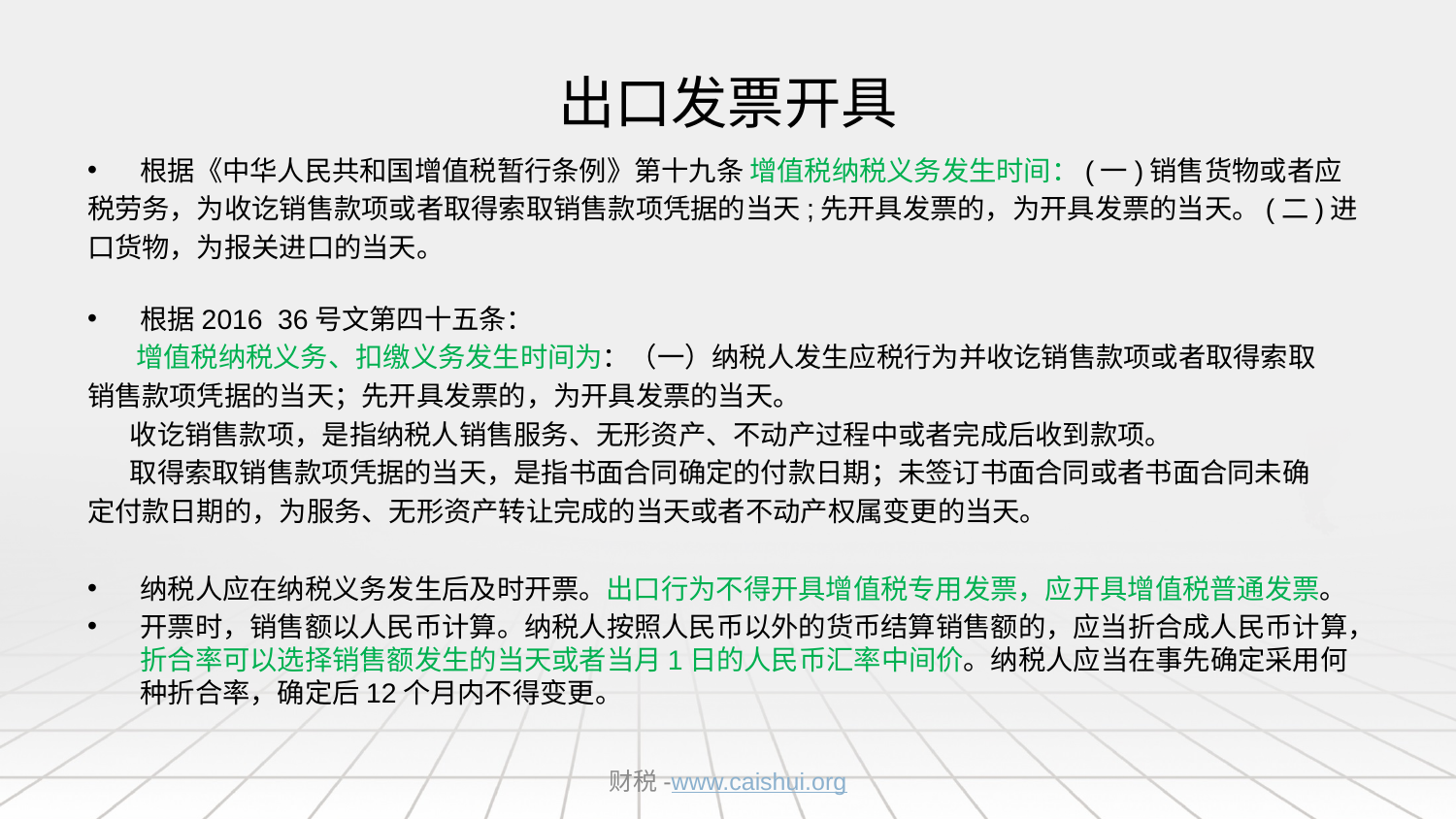

# 出口发票开具
根据《中华人民共和国增值税暂行条例》第十九条 增值税纳税义务发生时间：(一)销售货物或者应
税劳务，为收讫销售款项或者取得索取销售款项凭据的当天;先开具发票的，为开具发票的当天。(二)进
口货物，为报关进口的当天。
根据2016  36号文第四十五条：
       增值税纳税义务、扣缴义务发生时间为：（一）纳税人发生应税行为并收讫销售款项或者取得索取
销售款项凭据的当天；先开具发票的，为开具发票的当天。
      收讫销售款项，是指纳税人销售服务、无形资产、不动产过程中或者完成后收到款项。
      取得索取销售款项凭据的当天，是指书面合同确定的付款日期；未签订书面合同或者书面合同未确
定付款日期的，为服务、无形资产转让完成的当天或者不动产权属变更的当天。

纳税人应在纳税义务发生后及时开票。出口行为不得开具增值税专用发票，应开具增值税普通发票。
开票时，销售额以人民币计算。纳税人按照人民币以外的货币结算销售额的，应当折合成人民币计算，折合率可以选择销售额发生的当天或者当月1日的人民币汇率中间价。纳税人应当在事先确定采用何种折合率，确定后12个月内不得变更。

财税-www.caishui.org